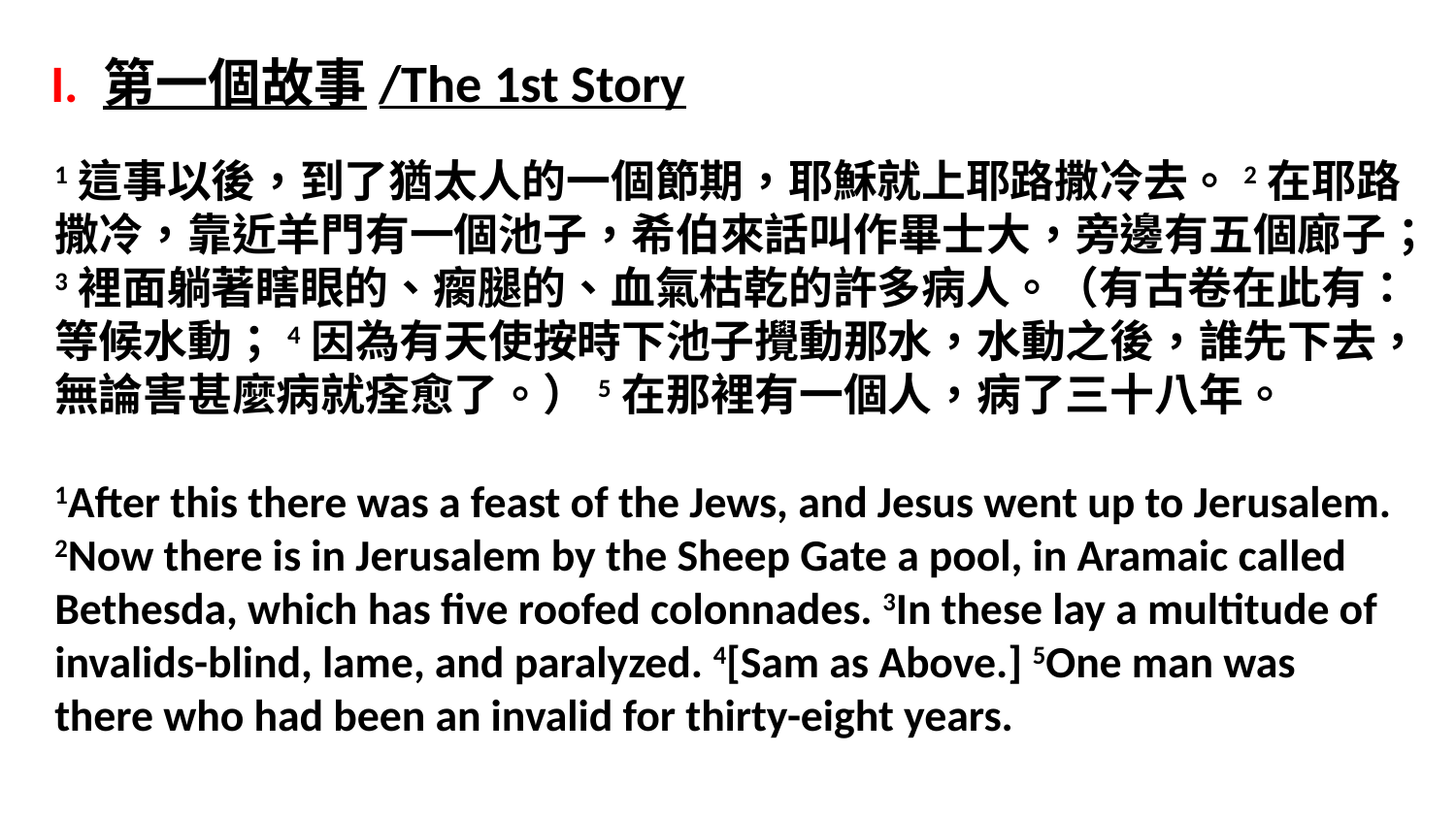

I. 第一個故事/The 1st Story
1這事以後，到了猶太人的一個節期，耶穌就上耶路撒冷去。2在耶路撒冷，靠近羊門有一個池子，希伯來話叫作畢士大，旁邊有五個廊子；3裡面躺著瞎眼的、瘸腿的、血氣枯乾的許多病人。（有古卷在此有：等候水動；4因為有天使按時下池子攪動那水，水動之後，誰先下去，無論害甚麼病就痊愈了。）5在那裡有一個人，病了三十八年。

1After this there was a feast of the Jews, and Jesus went up to Jerusalem. 2Now there is in Jerusalem by the Sheep Gate a pool, in Aramaic called Bethesda, which has five roofed colonnades. 3In these lay a multitude of invalids-blind, lame, and paralyzed. 4[Sam as Above.] 5One man was there who had been an invalid for thirty-eight years.